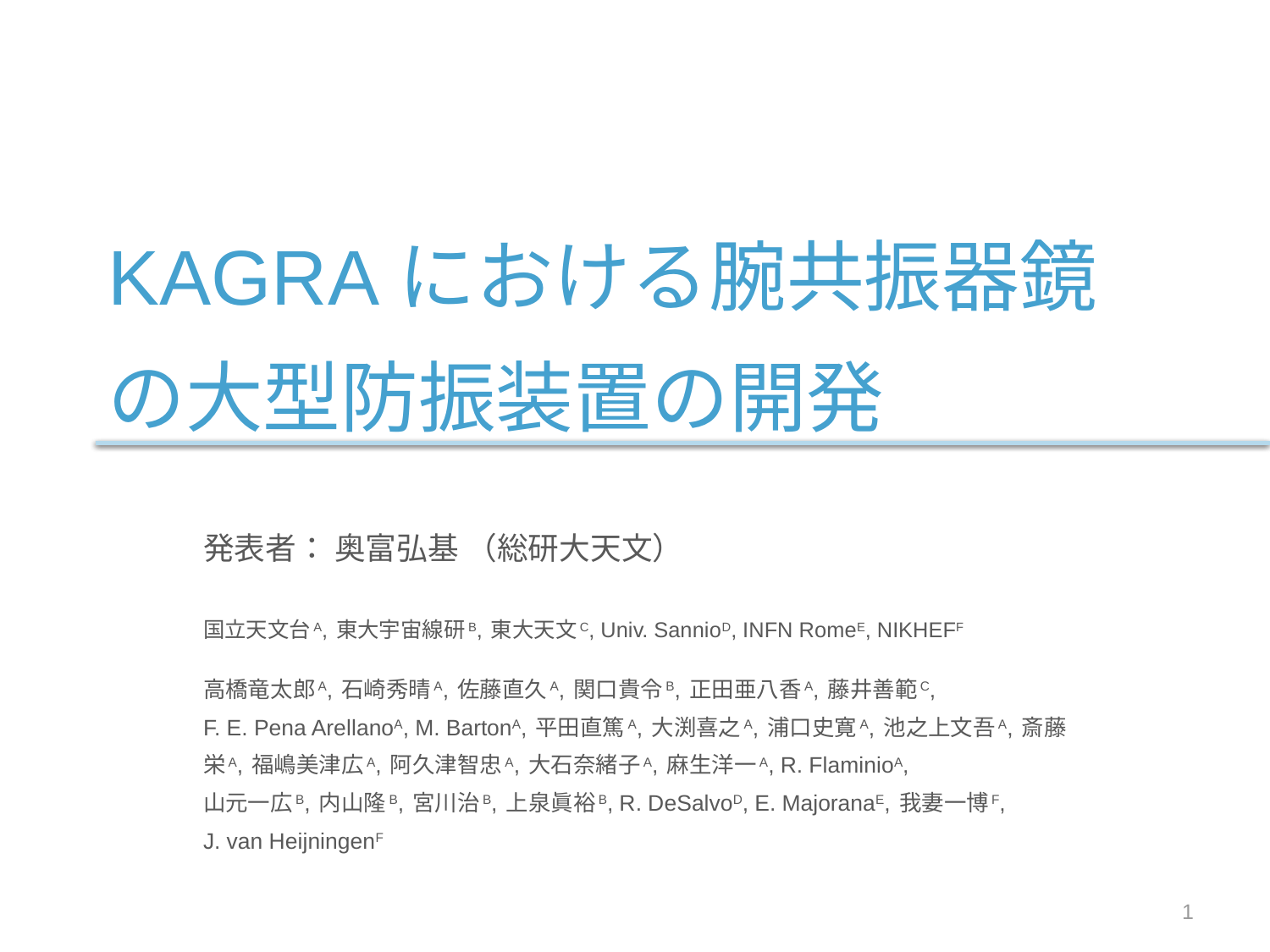

# KAGRAにおける腕共振器鏡の大型防振装置の開発
発表者： 奥富弘基 （総研大天文）

国立天文台A, 東大宇宙線研B, 東大天文C, Univ. SannioD, INFN RomeE, NIKHEFF

高橋竜太郎A, 石崎秀晴A, 佐藤直久A, 関口貴令B, 正田亜八香A, 藤井善範C,
F. E. Pena ArellanoA, M. BartonA, 平田直篤A, 大渕喜之A, 浦口史寛A, 池之上文吾A, 斎藤栄A, 福嶋美津広A, 阿久津智忠A, 大石奈緒子A, 麻生洋一A, R. FlaminioA,
山元一広B, 内山隆B, 宮川治B, 上泉眞裕B, R. DeSalvoD, E. MajoranaE, 我妻一博F,
J. van HeijningenF
1